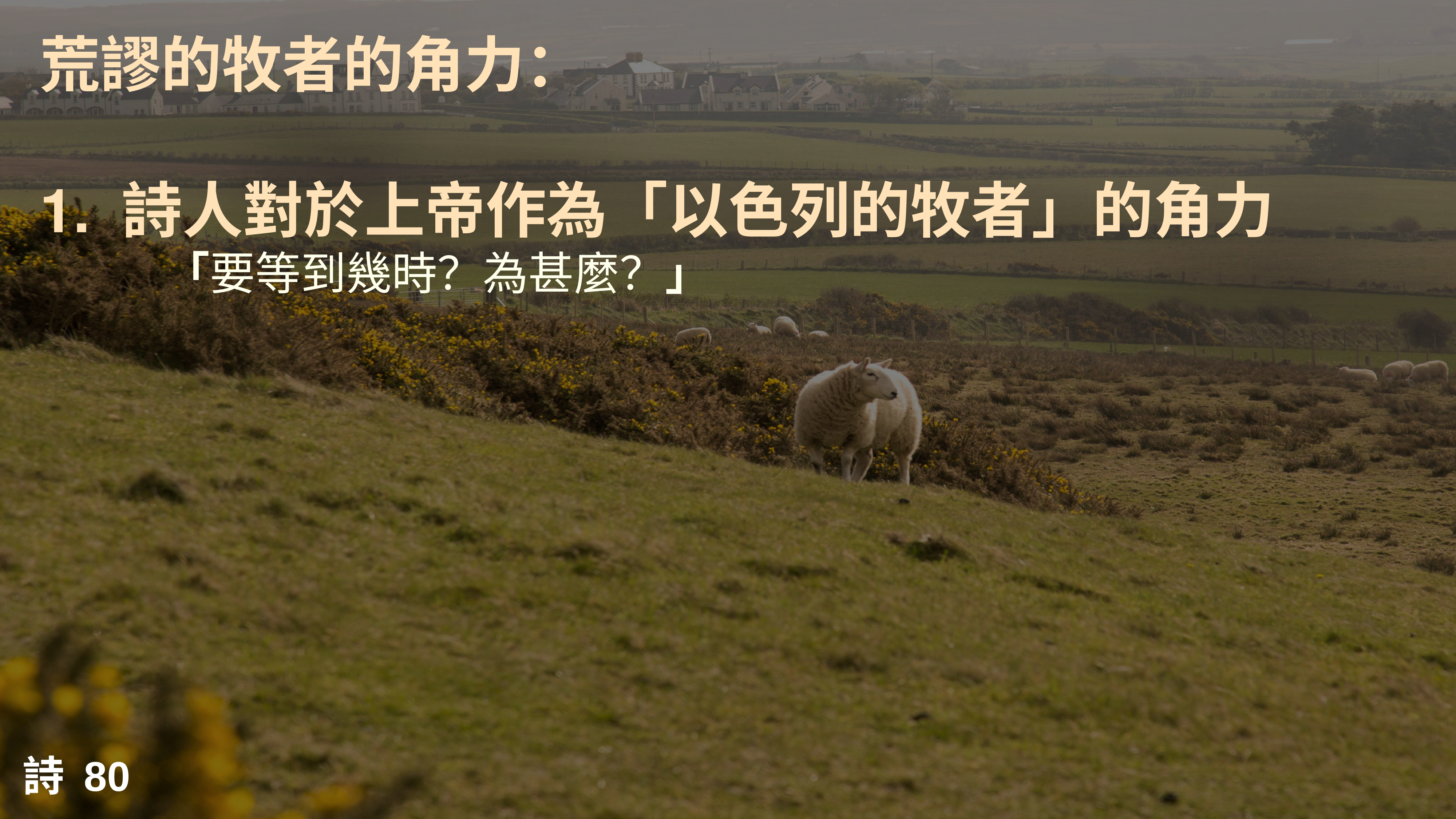

荒謬的牧者的角力：

1. 詩人對於上帝作為「以色列的牧者」的角力
         「要等到幾時？為甚麼？」
詩 80